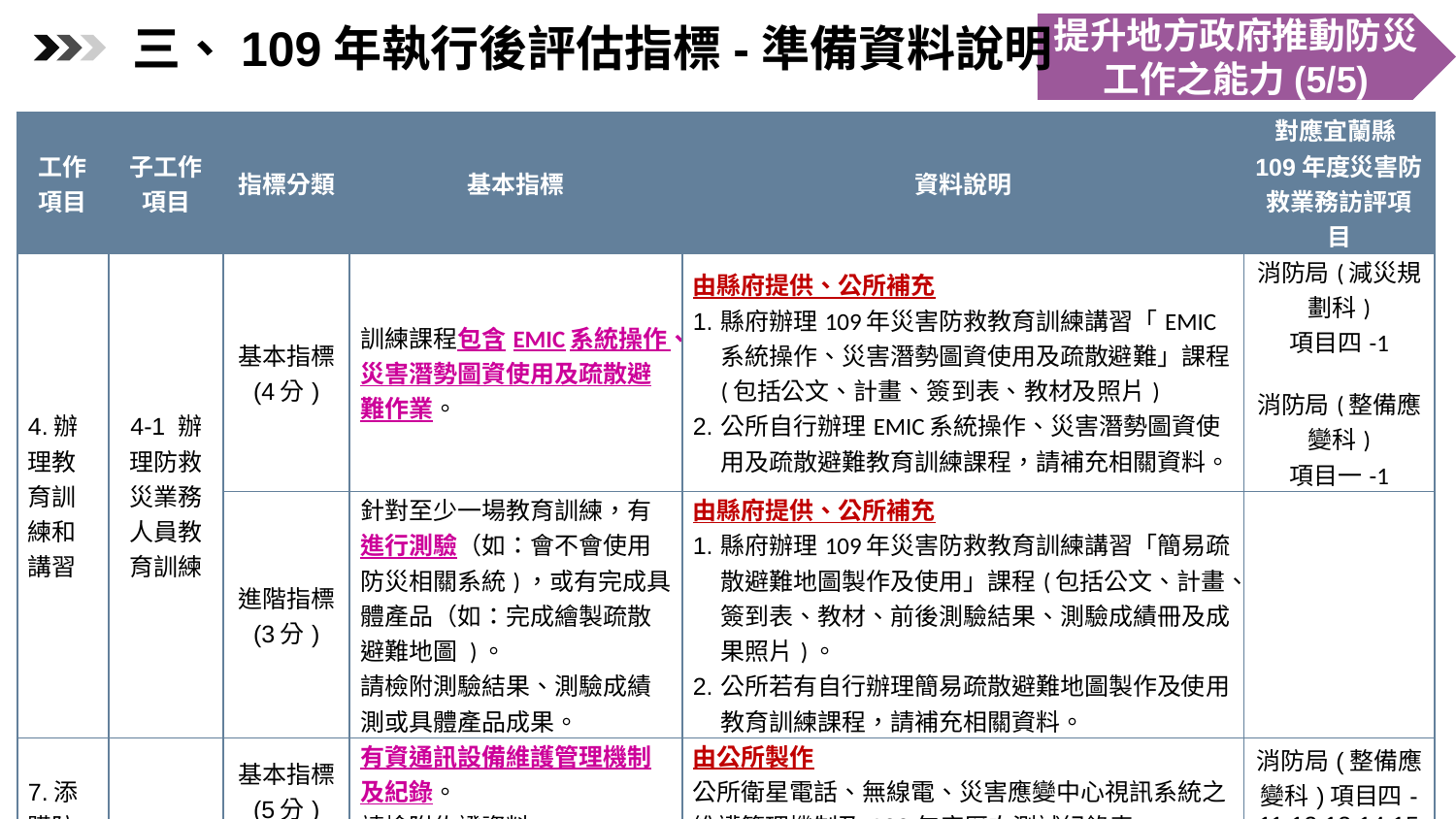

提升地方政府推動防災工作之能力(5/5)
三、109年執行後評估指標-準備資料說明

| 工作項目 | 子工作項目 | 指標分類 | 基本指標 | 資料說明 | 對應宜蘭縣109年度災害防救業務訪評項目 |
| --- | --- | --- | --- | --- | --- |
| 4.辦理教育訓練和講習 | 4-1 辦理防救災業務人員教育訓練 | 基本指標 (4分) | 訓練課程包含EMIC系統操作、災害潛勢圖資使用及疏散避難作業。 | 由縣府提供、公所補充 縣府辦理109年災害防救教育訓練講習「EMIC系統操作、災害潛勢圖資使用及疏散避難」課程(包括公文、計畫、簽到表、教材及照片) 公所自行辦理EMIC系統操作、災害潛勢圖資使用及疏散避難教育訓練課程，請補充相關資料。 | 消防局(減災規劃科) 項目四-1   消防局(整備應變科) 項目一-1 |
|  |  | 進階指標 (3分) | 針對至少一場教育訓練，有進行測驗（如：會不會使用防災相關系統)，或有完成具體產品（如：完成繪製疏散避難地圖 )。 請檢附測驗結果、測驗成績測或具體產品成果。 | 由縣府提供、公所補充 縣府辦理109年災害防救教育訓練講習「簡易疏散避難地圖製作及使用」課程(包括公文、計畫、簽到表、教材、前後測驗結果、測驗成績冊及成果照片)。 公所若有自行辦理簡易疏散避難地圖製作及使用教育訓練課程，請補充相關資料。 |  |
| 7.添購防救災相關設備 | 7-1 添購設備 | 基本指標 (5分) | 有資通訊設備維護管理機制及紀錄。 請檢附佐證資料 | 由公所製作 公所衛星電話、無線電、災害應變中心視訊系統之維護管理機制及109年度歷次測試紀錄表。 | 消防局(整備應變科)項目四-11.12.13.14.15 |
|  |  | 進階指標 (5分) | 有自主籌備添購防救災設備。(非計畫補助經費) 請說明購置品名及數量\_\_\_\_\_\_\_\_\_\_\_\_\_\_\_\_。 | 由公所製作 表列109年度添購之防救災相關設備，表內資訊包括添購日期、品項名稱、用途、數量、使用及保管單位。 | 消防局(減災規劃科)項目六-1 |
18